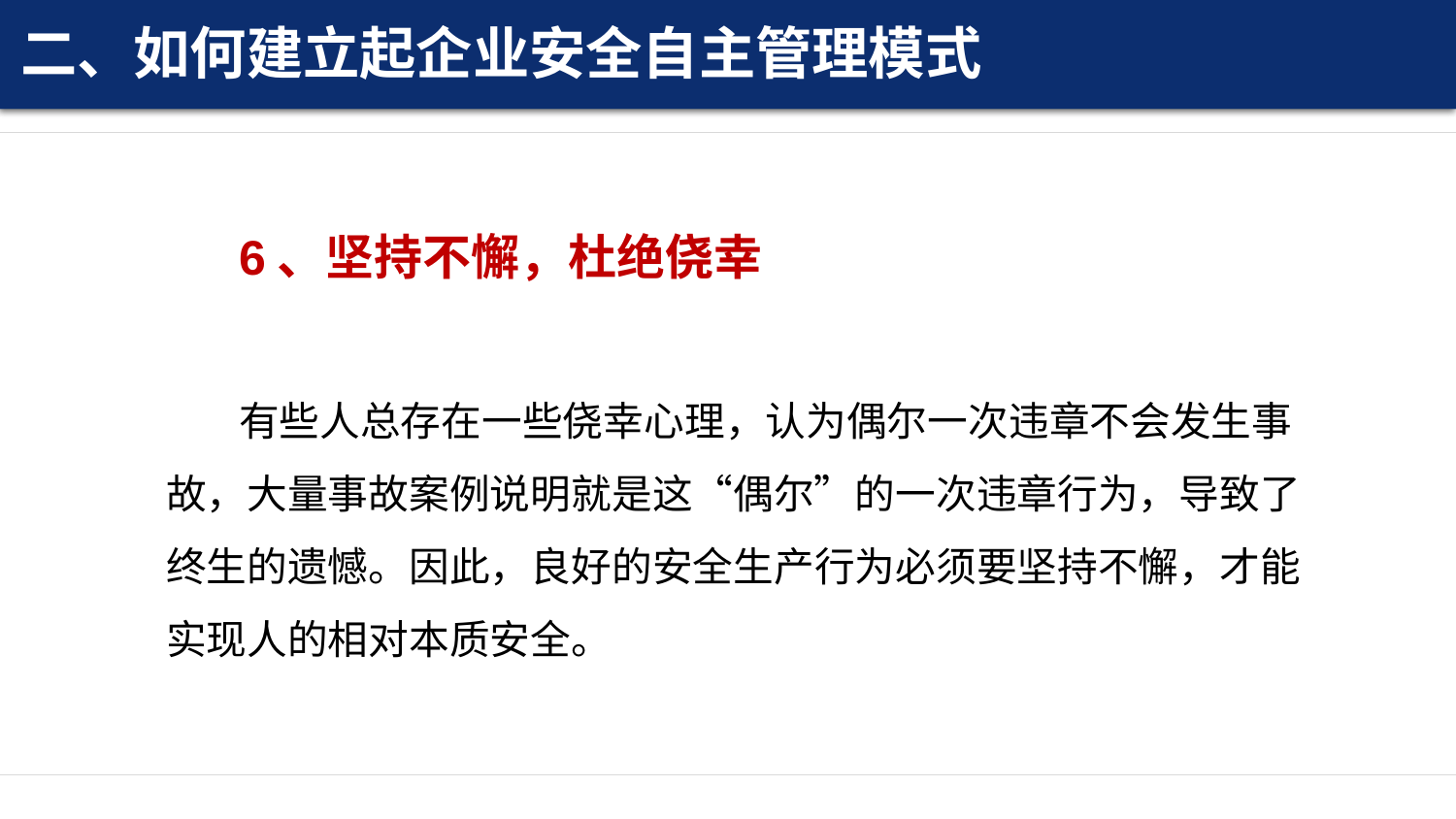

二、如何建立起企业安全自主管理模式
6、坚持不懈，杜绝侥幸

有些人总存在一些侥幸心理，认为偶尔一次违章不会发生事故，大量事故案例说明就是这“偶尔”的一次违章行为，导致了终生的遗憾。因此，良好的安全生产行为必须要坚持不懈，才能实现人的相对本质安全。